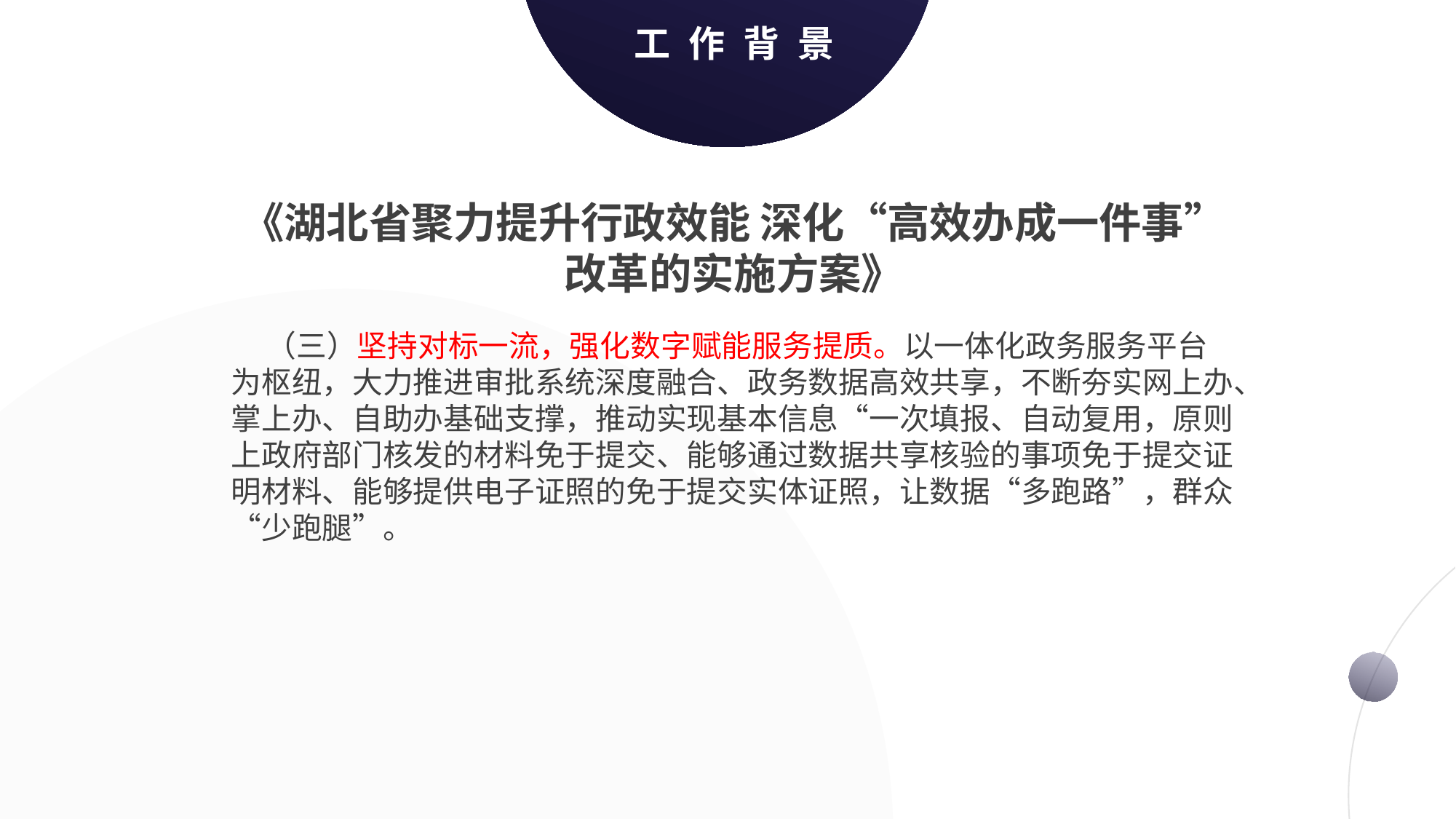

工作背景

《湖北省聚力提升行政效能 深化“高效办成一件事”改革的实施方案》

    （三）坚持对标一流，强化数字赋能服务提质。以一体化政务服务平台为枢纽，大力推进审批系统深度融合、政务数据高效共享，不断夯实网上办、掌上办、自助办基础支撑，推动实现基本信息“一次填报、自动复用，原则上政府部门核发的材料免于提交、能够通过数据共享核验的事项免于提交证明材料、能够提供电子证照的免于提交实体证照，让数据“多跑路”，群众“少跑腿”。